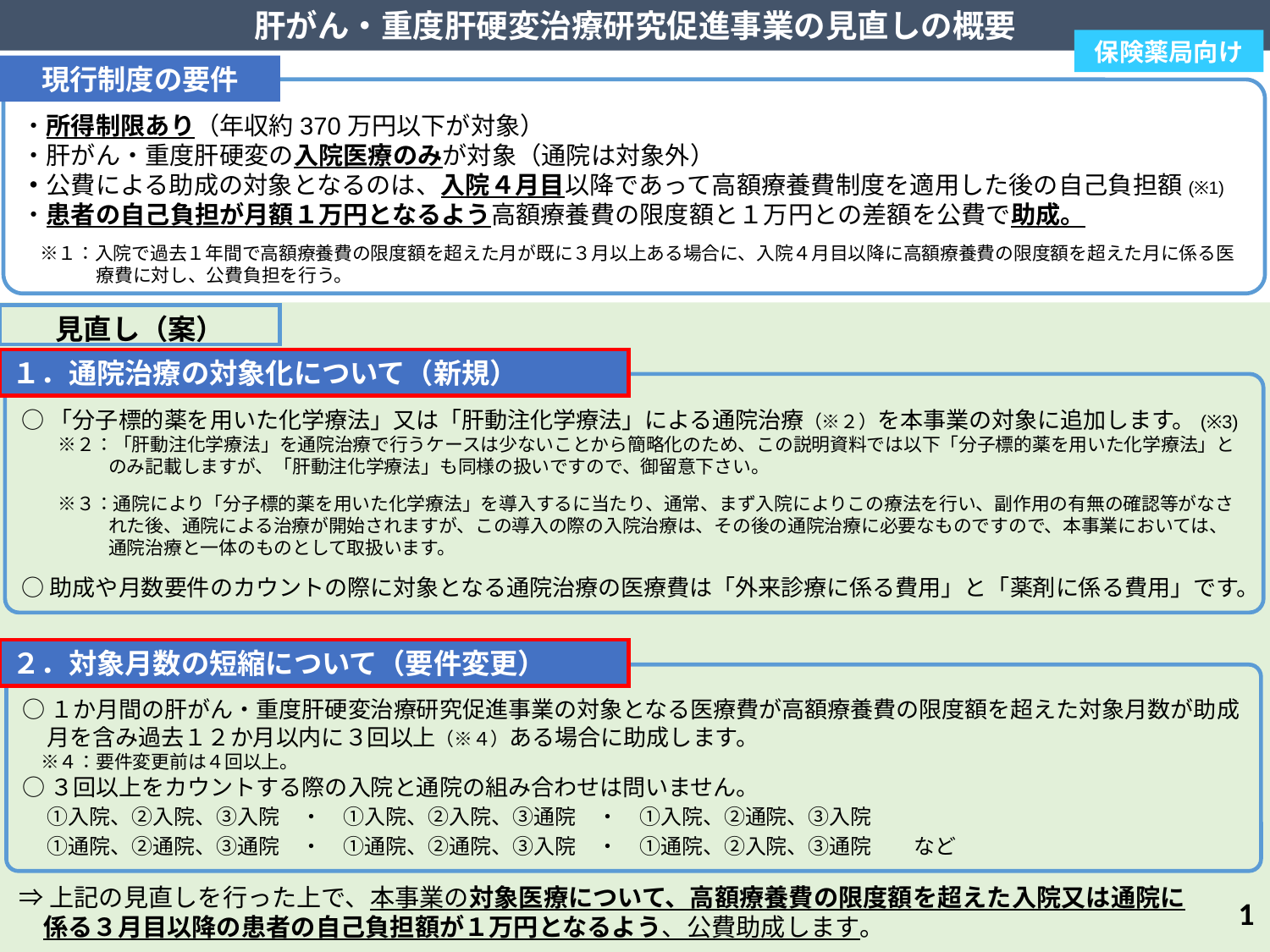

肝がん・重度肝硬変治療研究促進事業の見直しの概要
保険薬局向け
現行制度の要件

・所得制限あり（年収約370万円以下が対象）
・肝がん・重度肝硬変の入院医療のみが対象（通院は対象外）
・公費による助成の対象となるのは、入院４月目以降であって高額療養費制度を適用した後の自己負担額(※1)
・患者の自己負担が月額１万円となるよう高額療養費の限度額と１万円との差額を公費で助成。

　※１：入院で過去１年間で高額療養費の限度額を超えた月が既に３月以上ある場合に、入院４月目以降に高額療養費の限度額を超えた月に係る医療費に対し、公費負担を行う。

見直し（案）
１．通院治療の対象化について（新規）

○「分子標的薬を用いた化学療法」又は「肝動注化学療法」による通院治療（※２）を本事業の対象に追加します。(※3)
　　※２：「肝動注化学療法」を通院治療で行うケースは少ないことから簡略化のため、この説明資料では以下「分子標的薬を用いた化学療法」とのみ記載しますが、「肝動注化学療法」も同様の扱いですので、御留意下さい。

　　※３：通院により「分子標的薬を用いた化学療法」を導入するに当たり、通常、まず入院によりこの療法を行い、副作用の有無の確認等がなされた後、通院による治療が開始されますが、この導入の際の入院治療は、その後の通院治療に必要なものですので、本事業においては、通院治療と一体のものとして取扱います。

○助成や月数要件のカウントの際に対象となる通院治療の医療費は「外来診療に係る費用」と「薬剤に係る費用」です。
２．対象月数の短縮について（要件変更）

○１か月間の肝がん・重度肝硬変治療研究促進事業の対象となる医療費が高額療養費の限度額を超えた対象月数が助成月を含み過去１２か月以内に３回以上（※４）ある場合に助成します。
　※４：要件変更前は４回以上。
○３回以上をカウントする際の入院と通院の組み合わせは問いません。
　①入院、②入院、③入院　・　①入院、②入院、③通院　・　①入院、②通院、③入院
　①通院、②通院、③通院　・　①通院、②通院、③入院　・　①通院、②入院、③通院　　など
⇒上記の見直しを行った上で、本事業の対象医療について、高額療養費の限度額を超えた入院又は通院に係る３月目以降の患者の自己負担額が１万円となるよう、公費助成します。
1